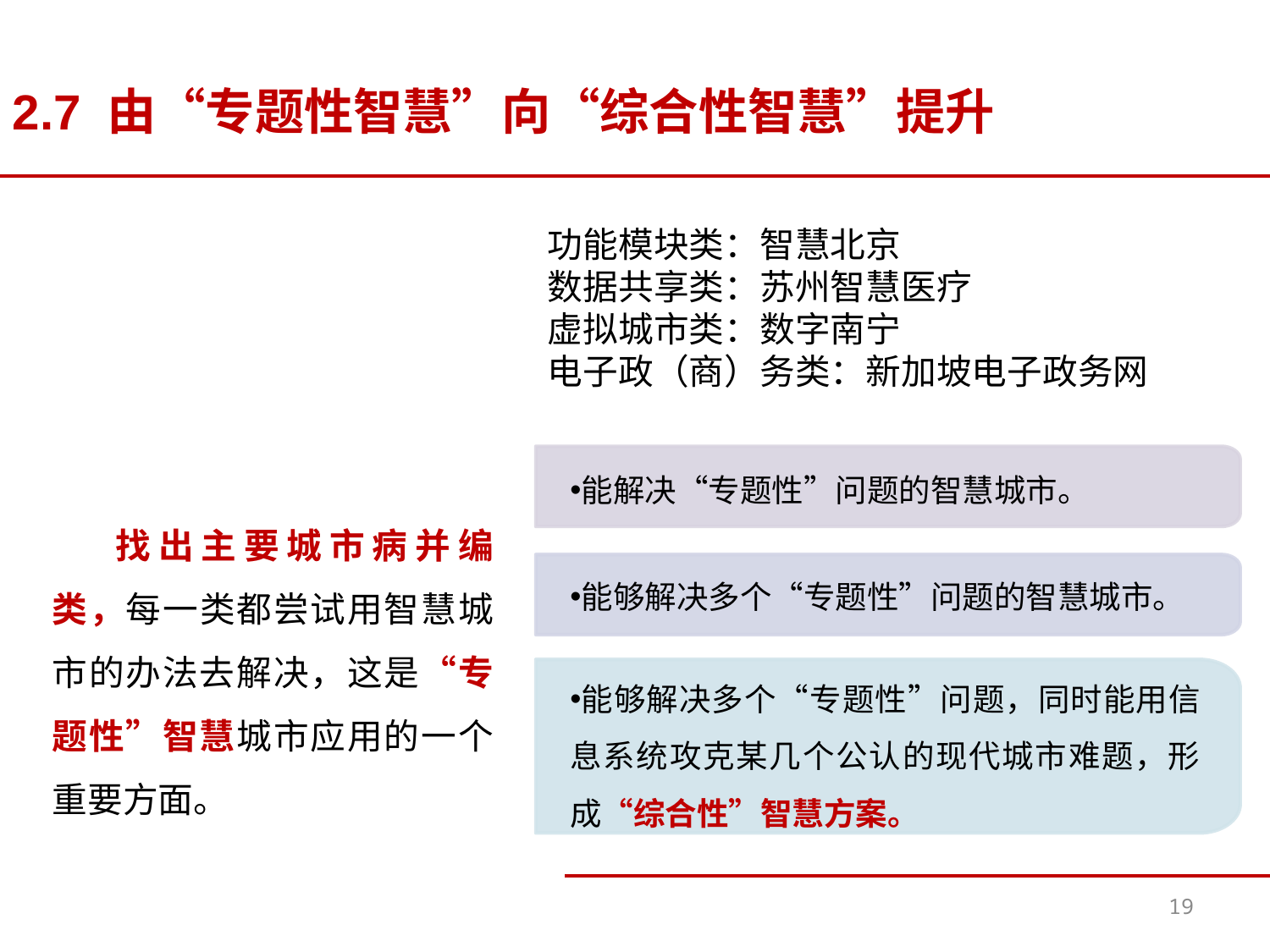

2.7 由“专题性智慧”向“综合性智慧”提升
功能模块类：智慧北京
数据共享类：苏州智慧医疗
虚拟城市类：数字南宁
电子政（商）务类：新加坡电子政务网

能解决“专题性”问题的智慧城市。
找出主要城市病并编类，每一类都尝试用智慧城市的办法去解决，这是“专题性”智慧城市应用的一个重要方面。

能够解决多个“专题性”问题的智慧城市。

能够解决多个“专题性”问题，同时能用信息系统攻克某几个公认的现代城市难题，形成“综合性”智慧方案。
19